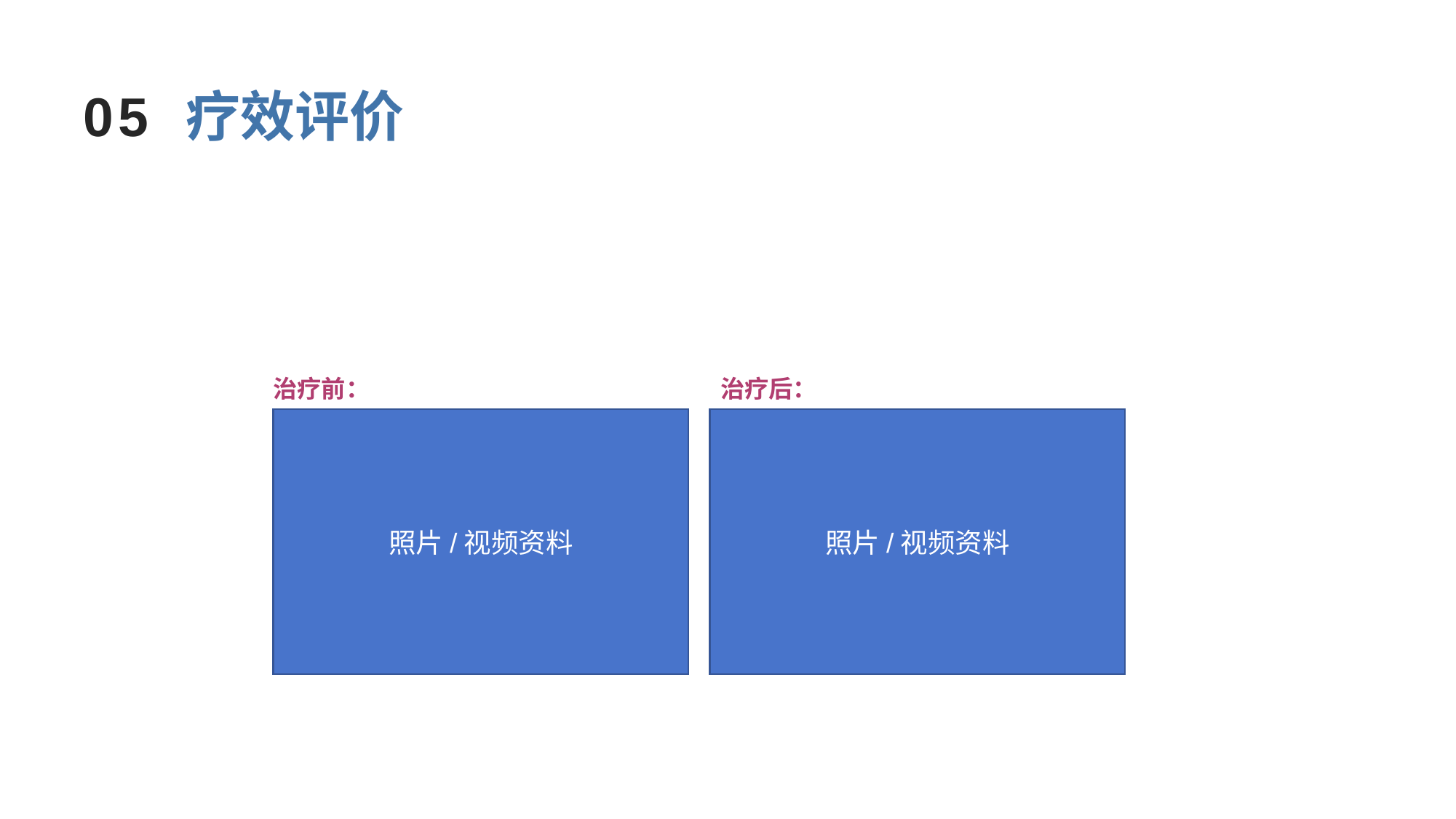

# 05 疗效评价

治疗前：
治疗后：
照片/视频资料
照片/视频资料
治疗前：